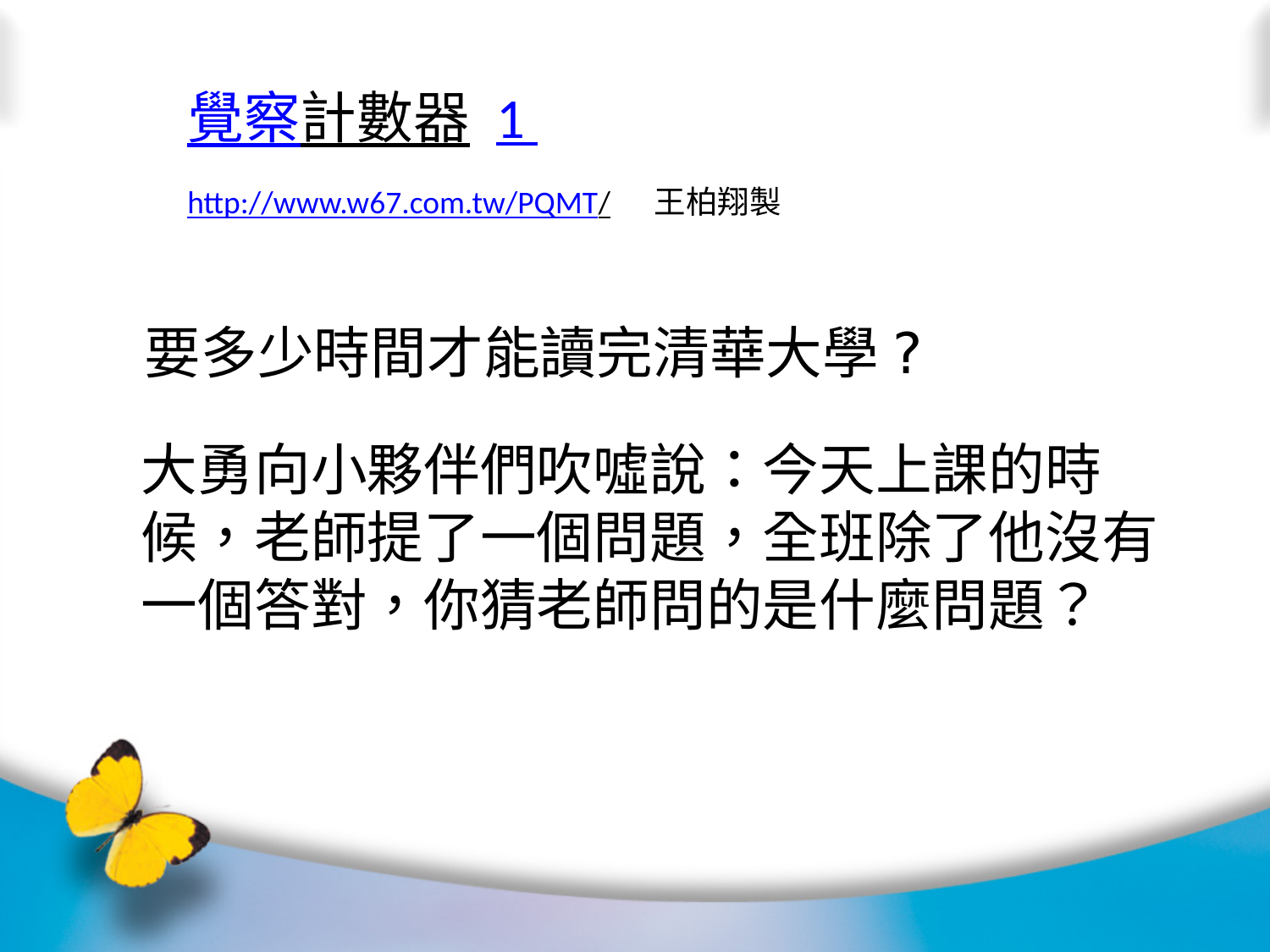

覺察計數器 1
http://www.w67.com.tw/PQMT/     王柏翔製
要多少時間才能讀完清華大學?
大勇向小夥伴們吹噓說：今天上課的時候，老師提了一個問題，全班除了他沒有一個答對，你猜老師問的是什麼問題？